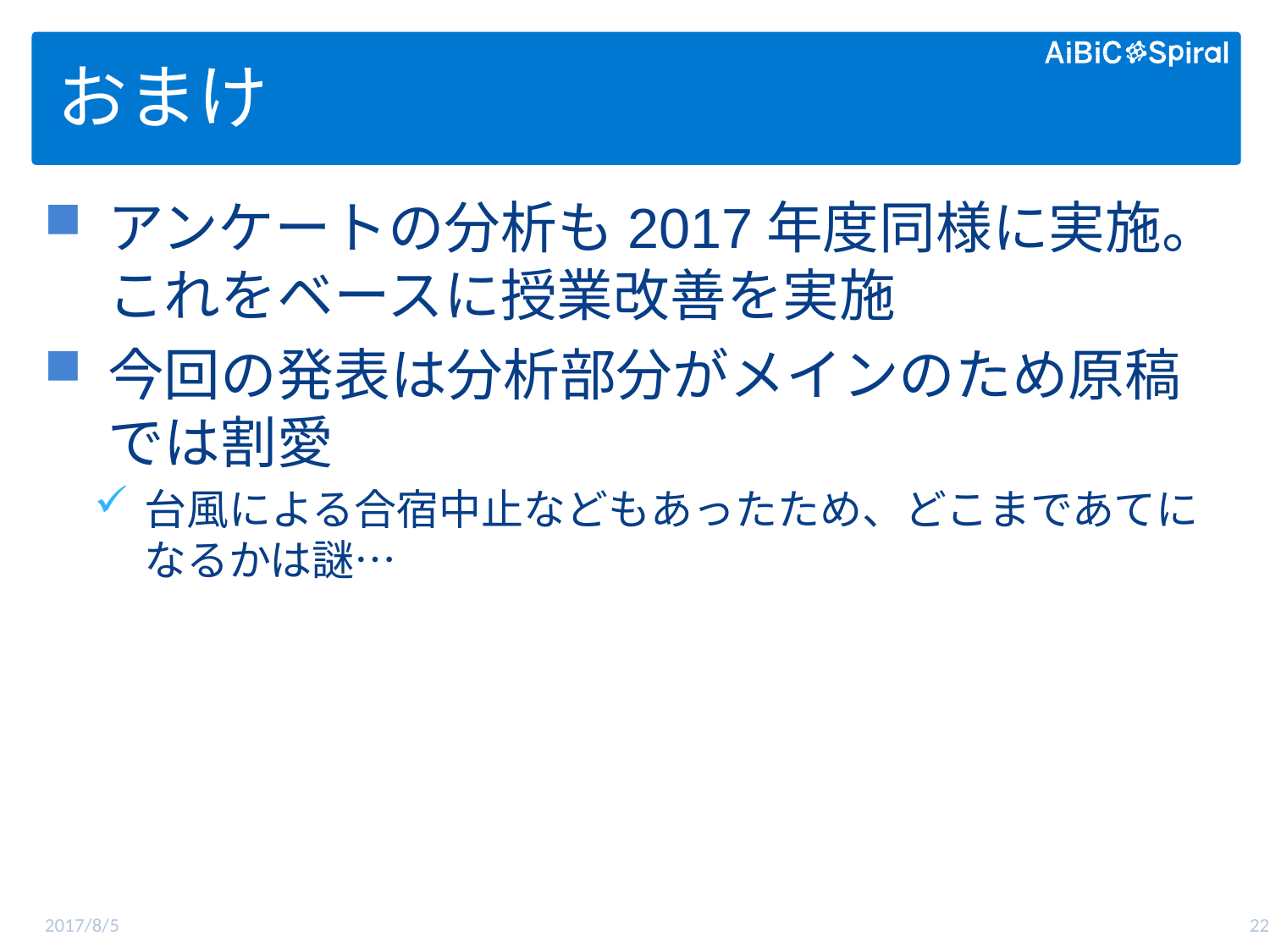

# おまけ
アンケートの分析も2017年度同様に実施。
これをベースに授業改善を実施
今回の発表は分析部分がメインのため原稿では割愛
台風による合宿中止などもあったため、どこまであてになるかは謎…